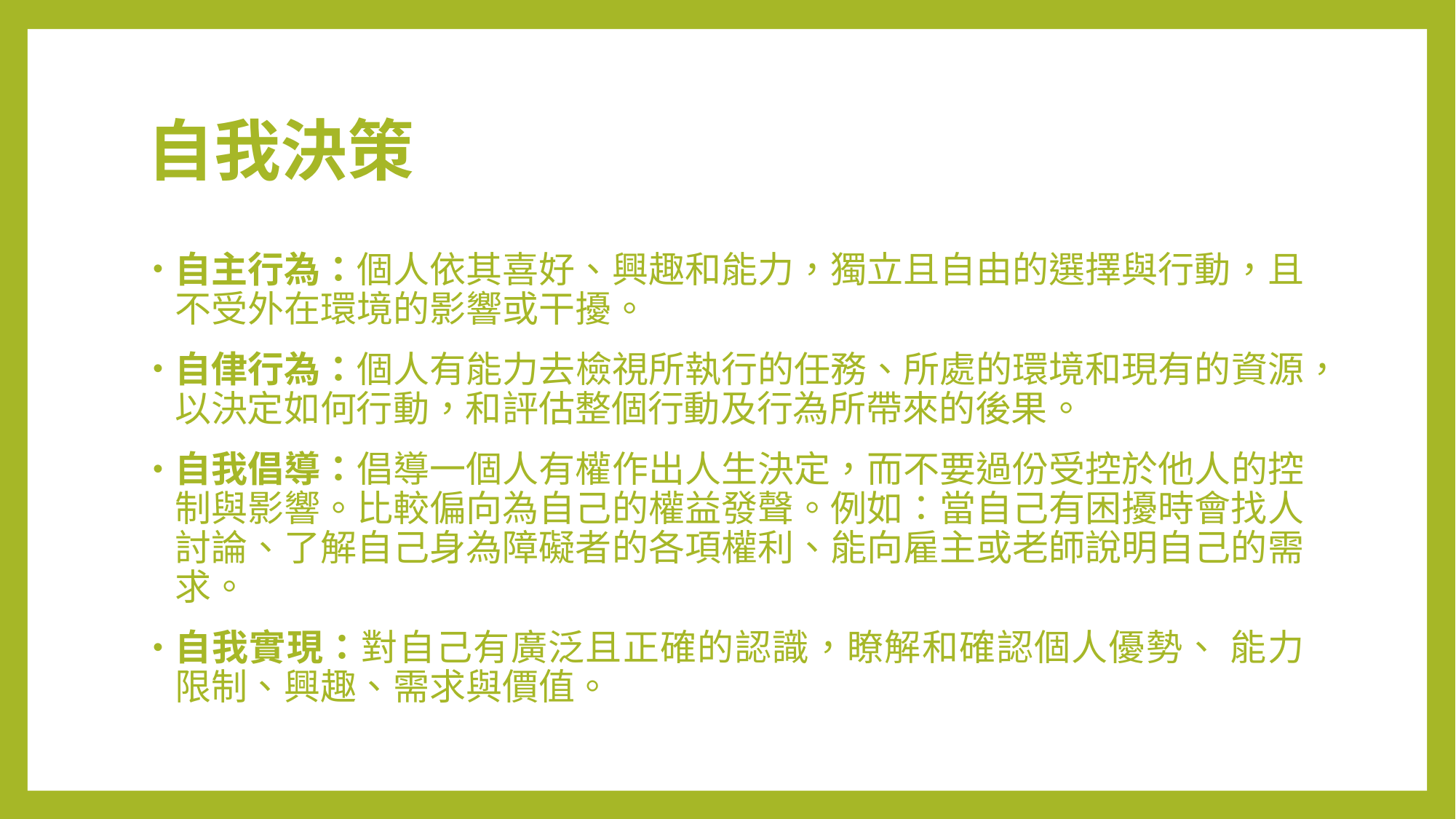

# 自我決策
自主行為：個人依其喜好、興趣和能力，獨立且自由的選擇與行動，且不受外在環境的影響或干擾。
自侓行為：個人有能力去檢視所執行的任務、所處的環境和現有的資源，以決定如何行動，和評估整個行動及行為所帶來的後果。
自我倡導：倡導一個人有權作出人生決定，而不要過份受控於他人的控制與影響。比較偏向為自己的權益發聲。例如：當自己有困擾時會找人討論、了解自己身為障礙者的各項權利、能向雇主或老師說明自己的需求。
自我實現：對自己有廣泛且正確的認識，瞭解和確認個人優勢、 能力限制、興趣、需求與價值。